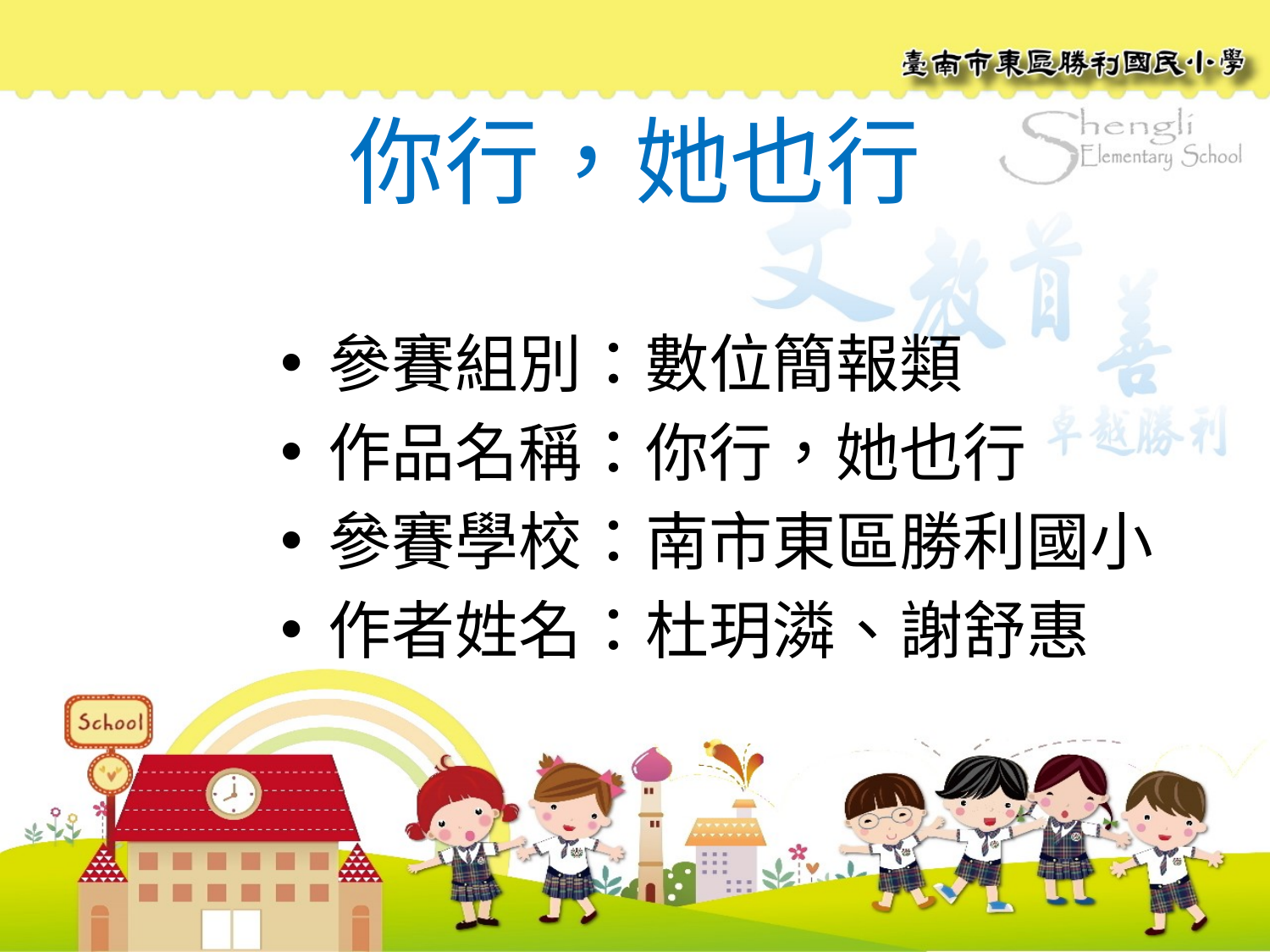

# 你行，她也行
參賽組別：數位簡報類
作品名稱：你行，她也行
參賽學校：南市東區勝利國小
作者姓名：杜玥潾、謝舒惠